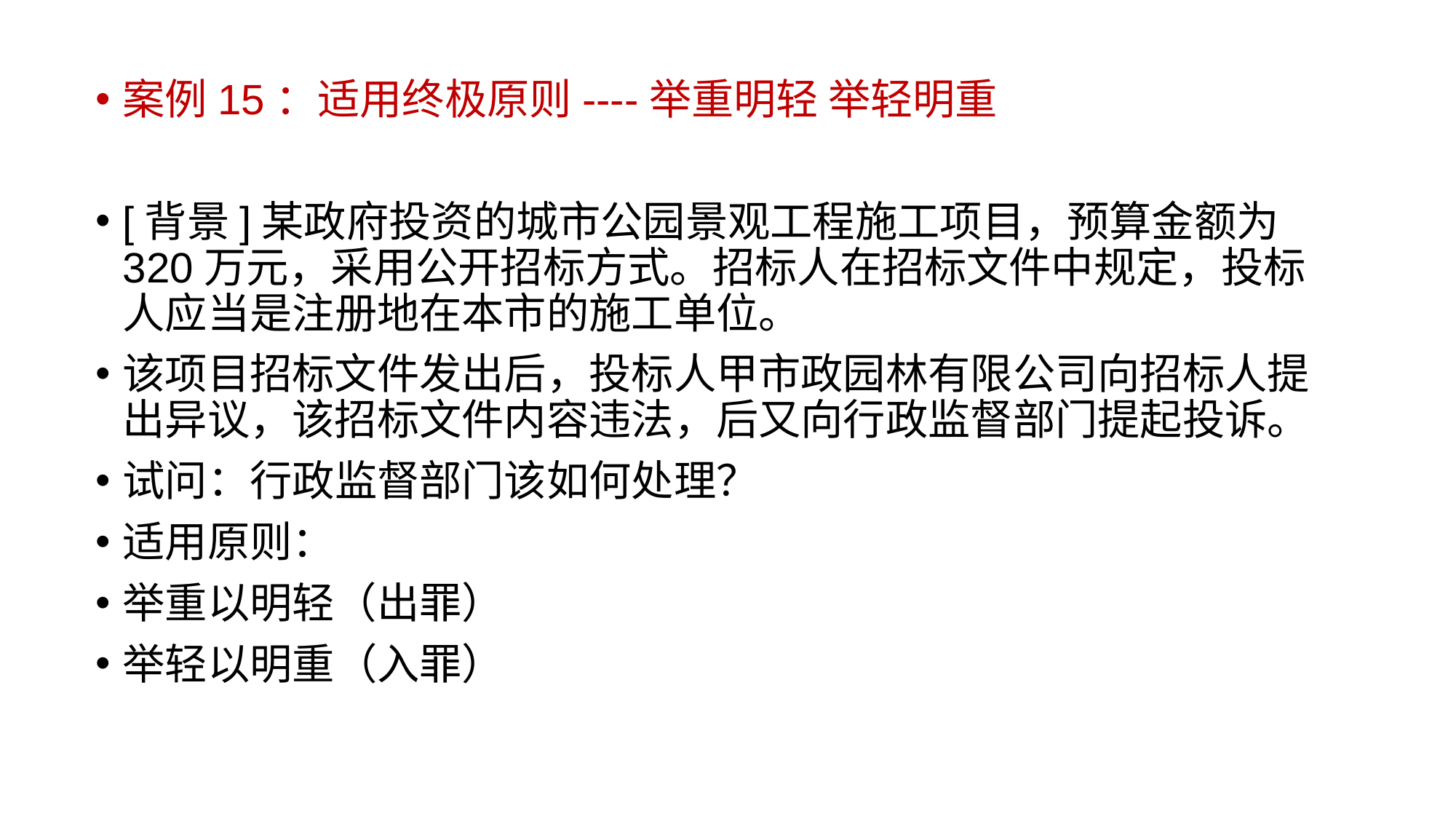

案例15：适用终极原则----举重明轻 举轻明重

[背景]某政府投资的城市公园景观工程施工项目，预算金额为320万元，采用公开招标方式。招标人在招标文件中规定，投标人应当是注册地在本市的施工单位。
该项目招标文件发出后，投标人甲市政园林有限公司向招标人提出异议，该招标文件内容违法，后又向行政监督部门提起投诉。
试问：行政监督部门该如何处理？
适用原则：
举重以明轻（出罪）
举轻以明重（入罪）